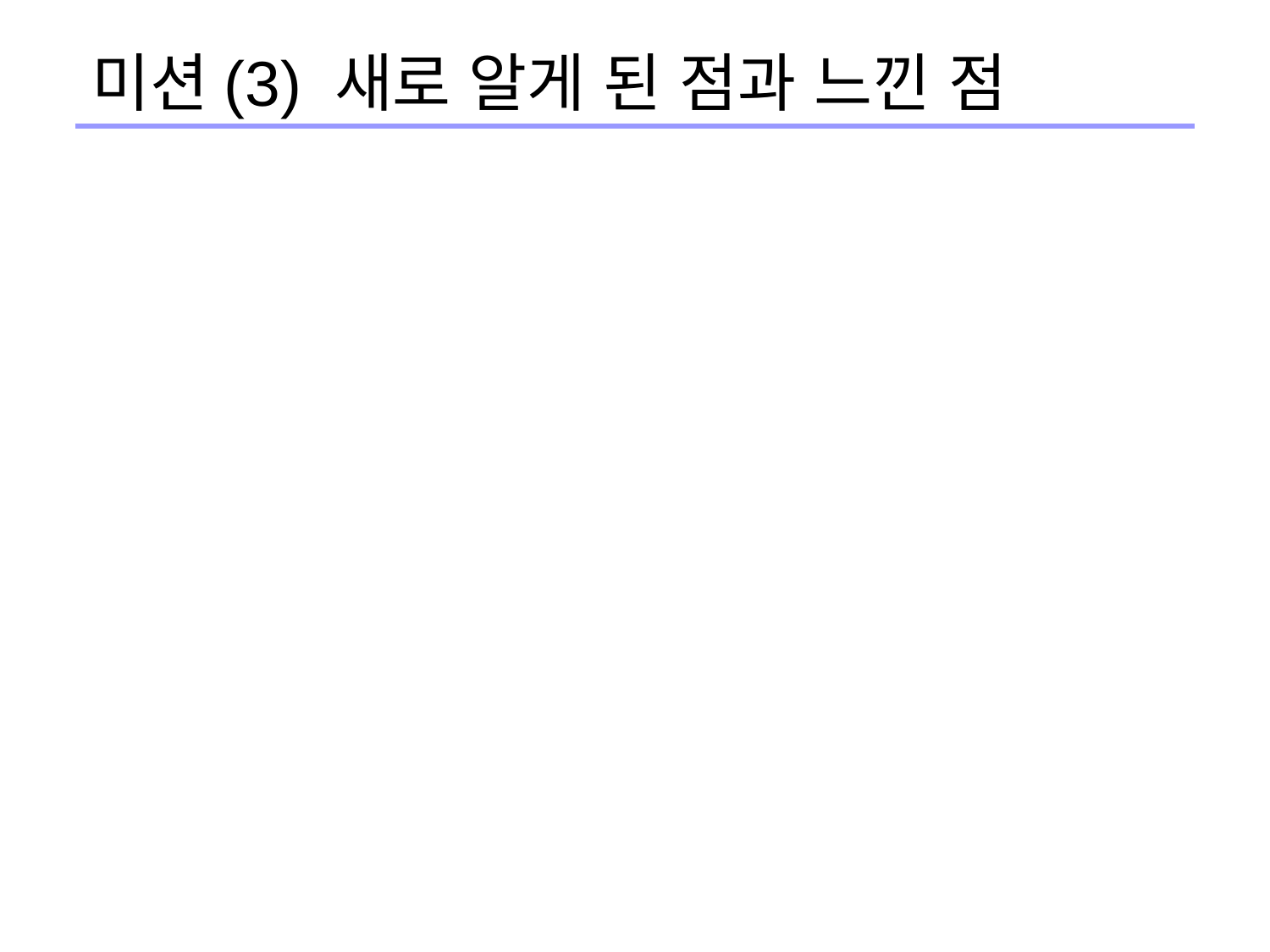

미션(3) 새로 알게 된 점과 느낀 점